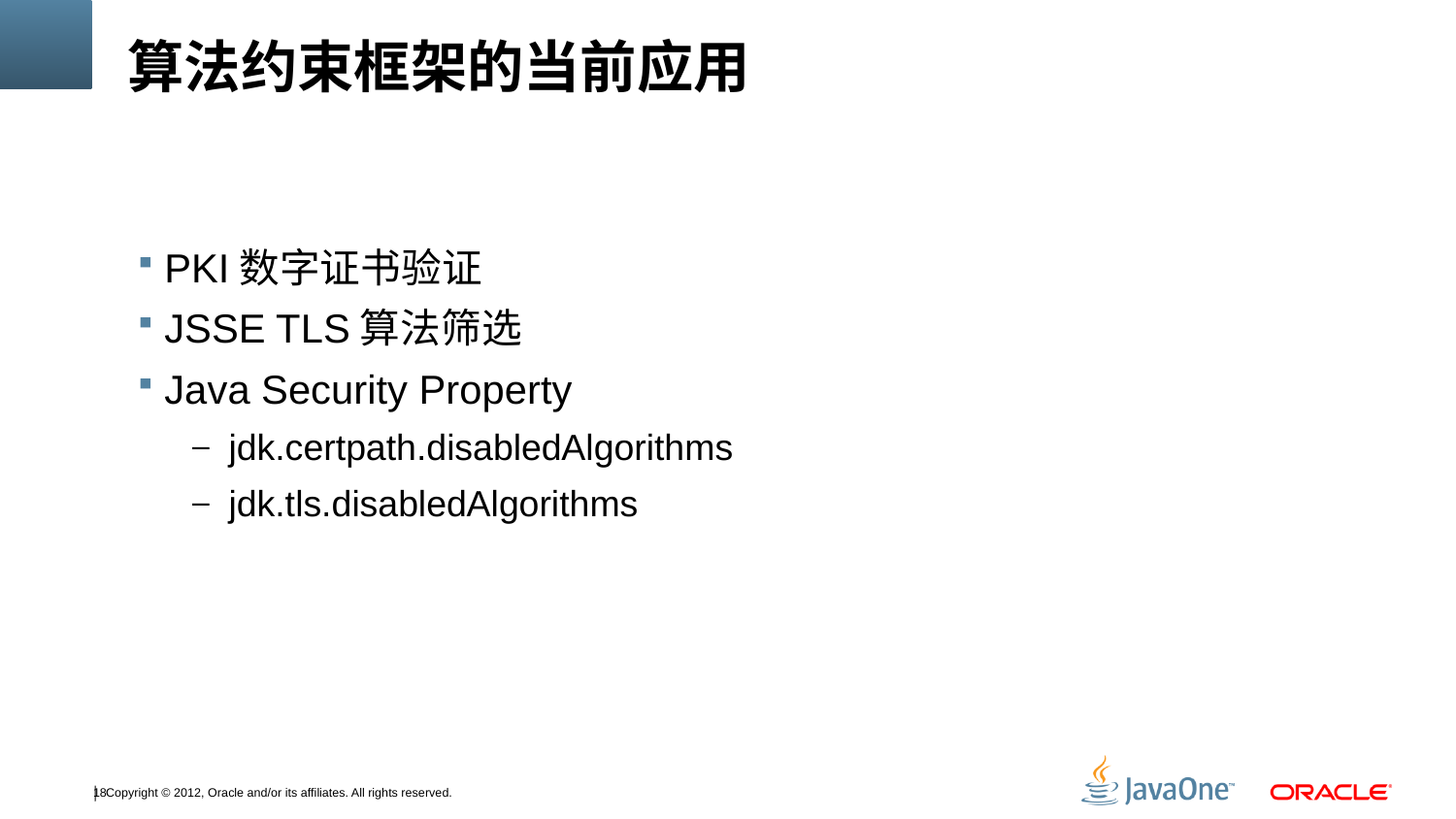

# 算法约束框架的当前应用
PKI数字证书验证
JSSE TLS算法筛选
Java Security Property
jdk.certpath.disabledAlgorithms
jdk.tls.disabledAlgorithms